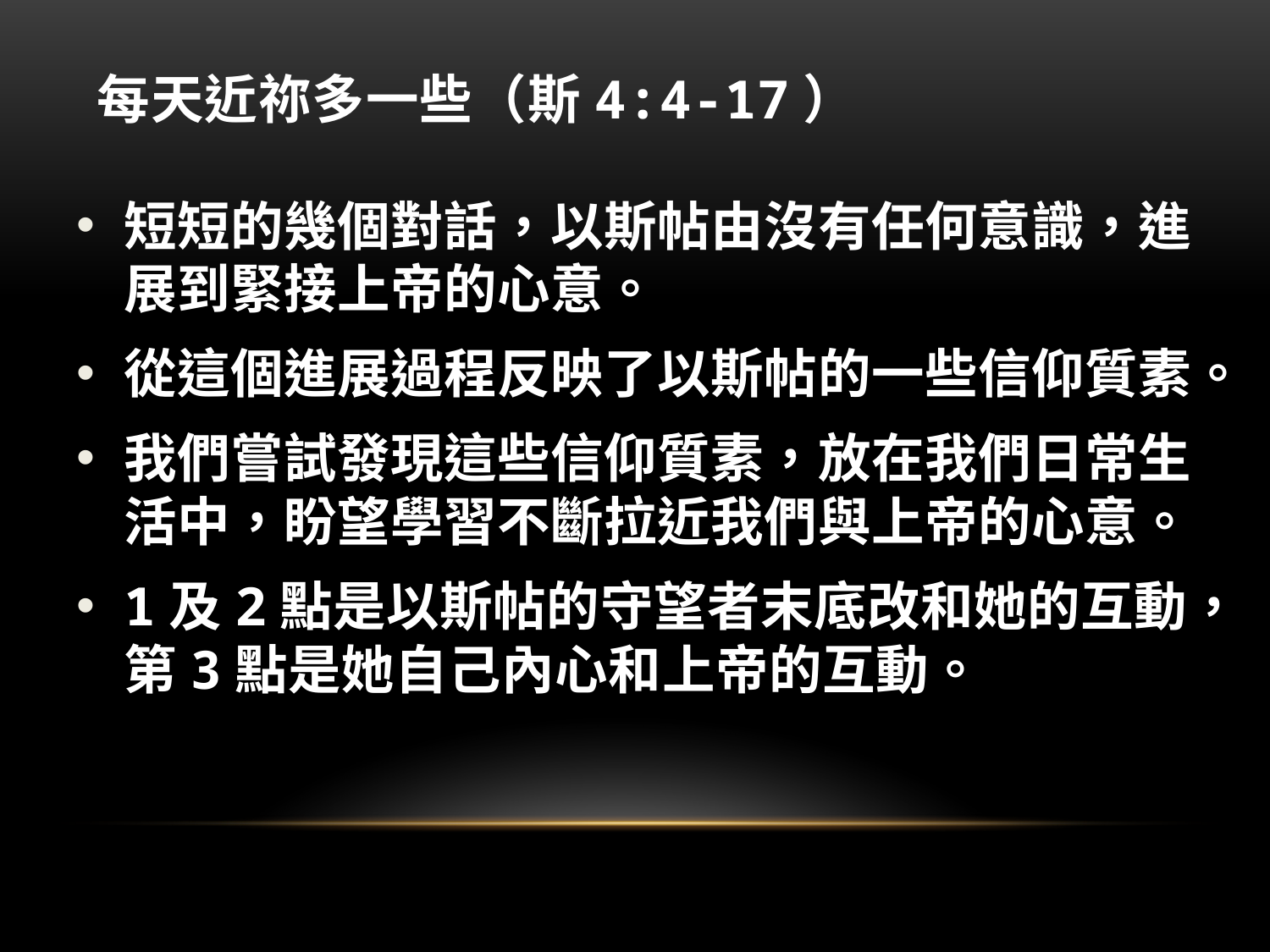

# 每天近祢多一些（斯4:4-17）
短短的幾個對話，以斯帖由沒有任何意識，進展到緊接上帝的心意。
從這個進展過程反映了以斯帖的一些信仰質素。
我們嘗試發現這些信仰質素，放在我們日常生活中，盼望學習不斷拉近我們與上帝的心意。
1及2點是以斯帖的守望者末底改和她的互動，第3點是她自己內心和上帝的互動。